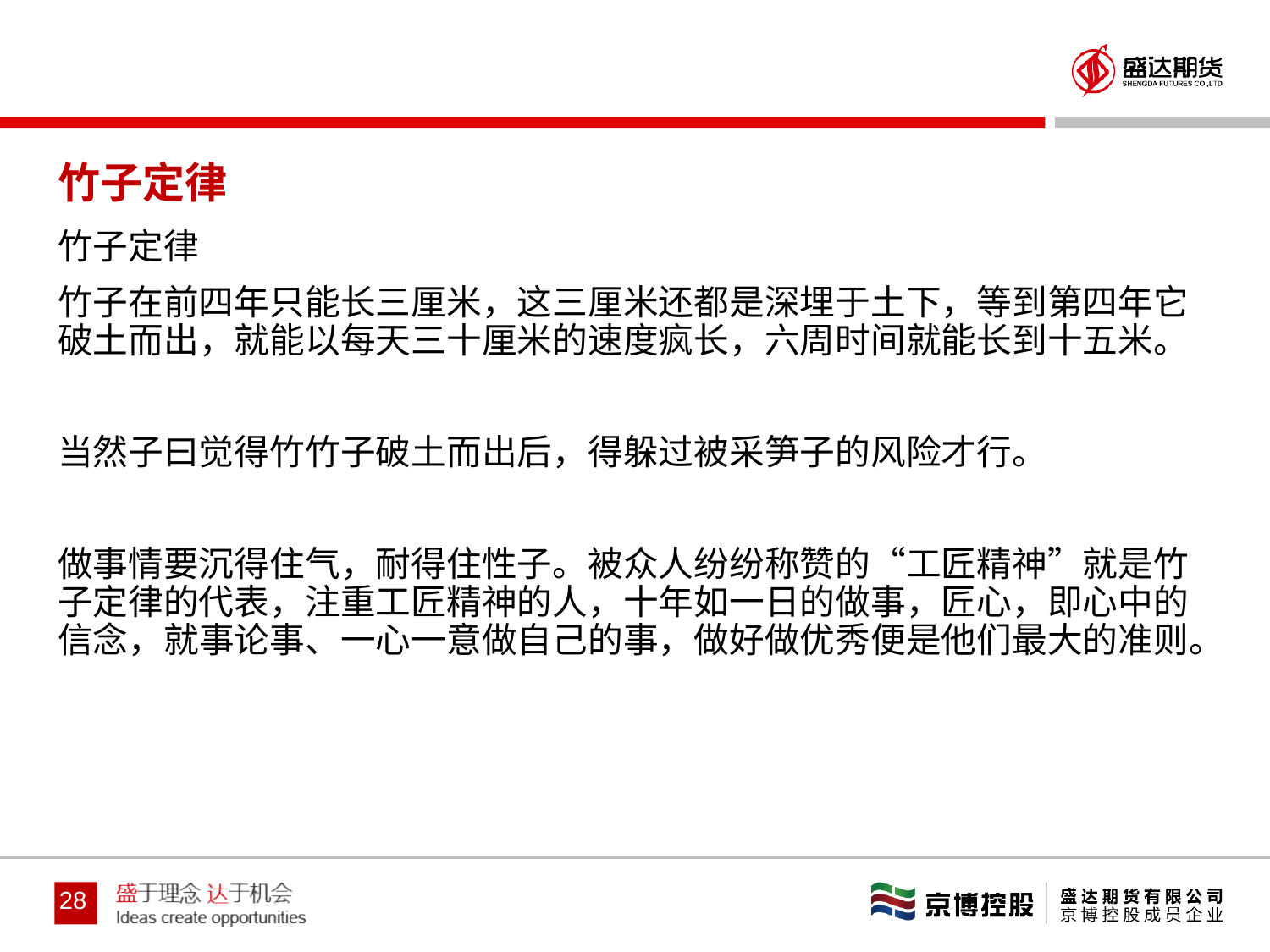

#
竹子定律

竹子定律
竹子在前四年只能长三厘米，这三厘米还都是深埋于土下，等到第四年它破土而出，就能以每天三十厘米的速度疯长，六周时间就能长到十五米。

当然子曰觉得竹竹子破土而出后，得躲过被采笋子的风险才行。

做事情要沉得住气，耐得住性子。被众人纷纷称赞的“工匠精神”就是竹子定律的代表，注重工匠精神的人，十年如一日的做事，匠心，即心中的信念，就事论事、一心一意做自己的事，做好做优秀便是他们最大的准则。